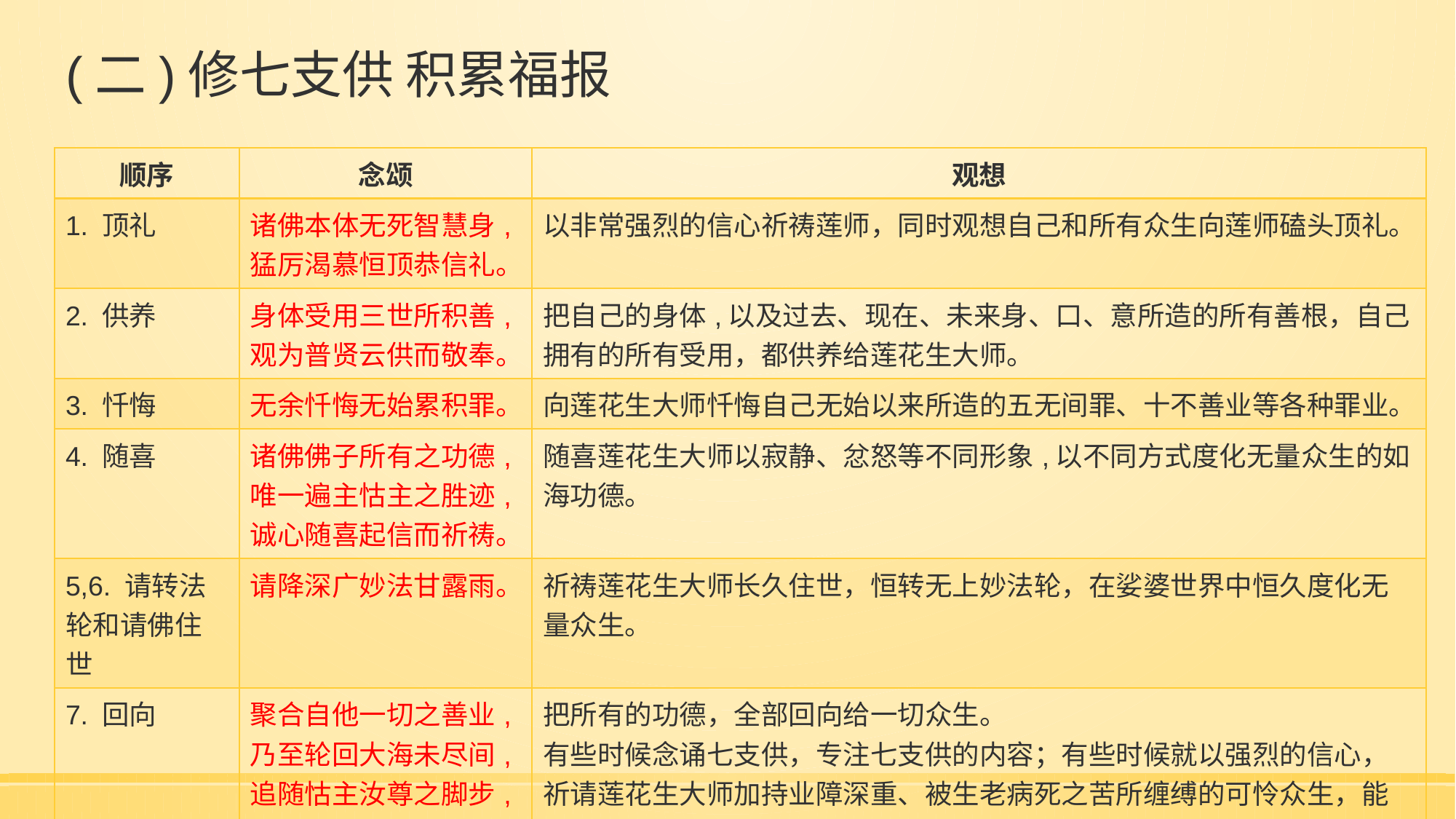

# (二)修七支供 积累福报
| 顺序 | 念颂 | 观想 |
| --- | --- | --- |
| 1. 顶礼 | 诸佛本体无死智慧身, 猛厉渴慕恒顶恭信礼。 | 以非常强烈的信心祈祷莲师，同时观想自己和所有众生向莲师磕头顶礼。 |
| 2. 供养 | 身体受用三世所积善, 观为普贤云供而敬奉。 | 把自己的身体,以及过去、现在、未来身、口、意所造的所有善根，自己拥有的所有受用，都供养给莲花生大师。 |
| 3. 忏悔 | 无余忏悔无始累积罪。 | 向莲花生大师忏悔自己无始以来所造的五无间罪、十不善业等各种罪业。 |
| 4. 随喜 | 诸佛佛子所有之功德, 唯一遍主怙主之胜迹, 诚心随喜起信而祈祷。 | 随喜莲花生大师以寂静、忿怒等不同形象,以不同方式度化无量众生的如海功德。 |
| 5,6. 请转法轮和请佛住世 | 请降深广妙法甘露雨。 | 祈祷莲花生大师长久住世，恒转无上妙法轮，在娑婆世界中恒久度化无量众生。 |
| 7. 回向 | 聚合自他一切之善业, 乃至轮回大海未尽间, 追随怙主汝尊之脚步, 为度天下众生而回向。 | 把所有的功德，全部回向给一切众生。 有些时候念诵七支供，专注七支供的内容；有些时候就以强烈的信心，祈请莲花生大师加持业障深重、被生老病死之苦所缠缚的可怜众生，能早日从轮回中获得解脱,消除自己修行道路上的所有违缘，赐予共同和不共同的成就。不共同的成就,是指证悟、成佛。共同的成就，则是暂时利益众生的顺缘，比如神通等等。 |